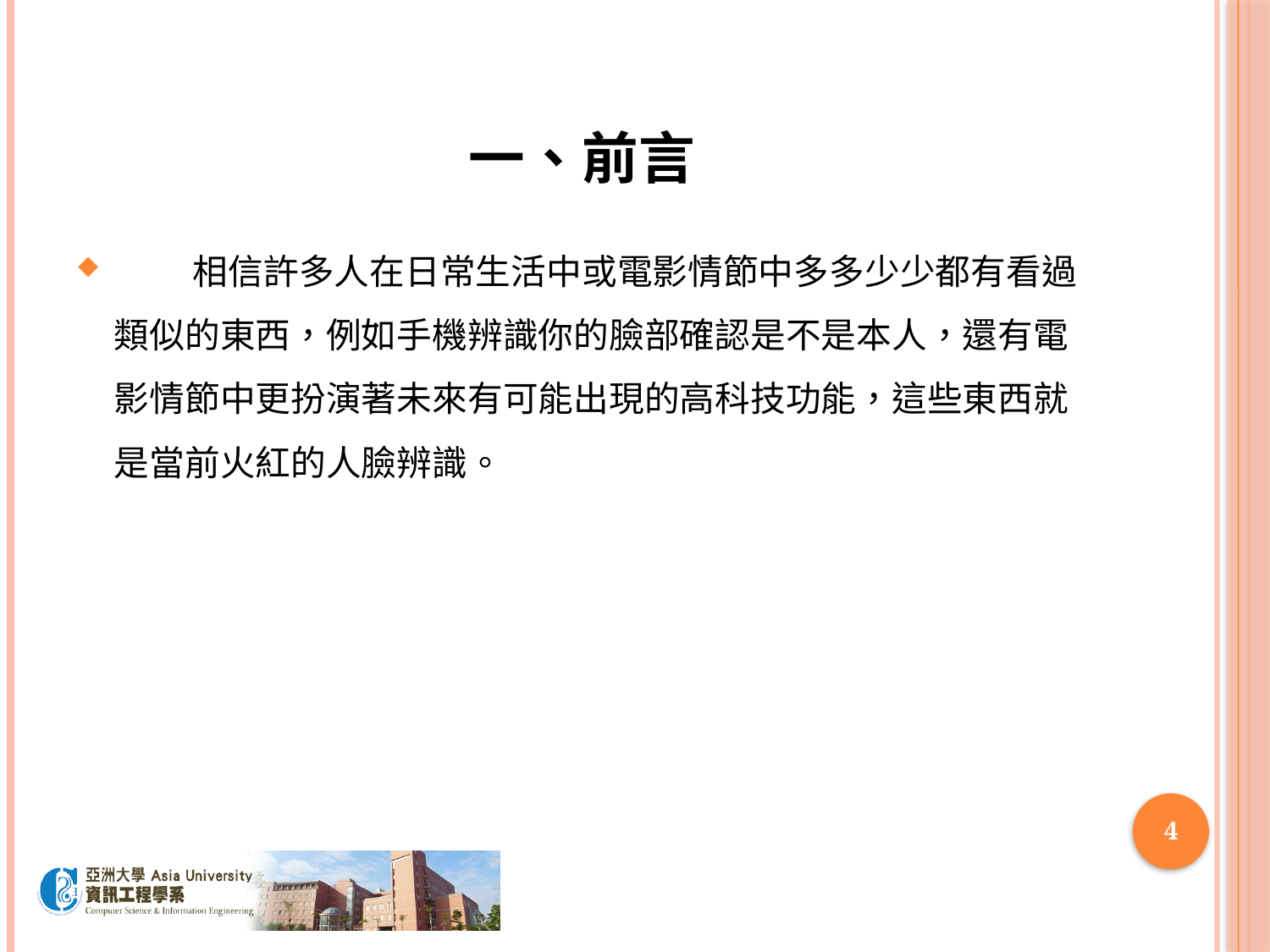

# 一、前言
         相信許多人在日常生活中或電影情節中多多少少都有看過類似的東西，例如手機辨識你的臉部確認是不是本人，還有電影情節中更扮演著未來有可能出現的高科技功能，這些東西就是當前火紅的人臉辨識。
4